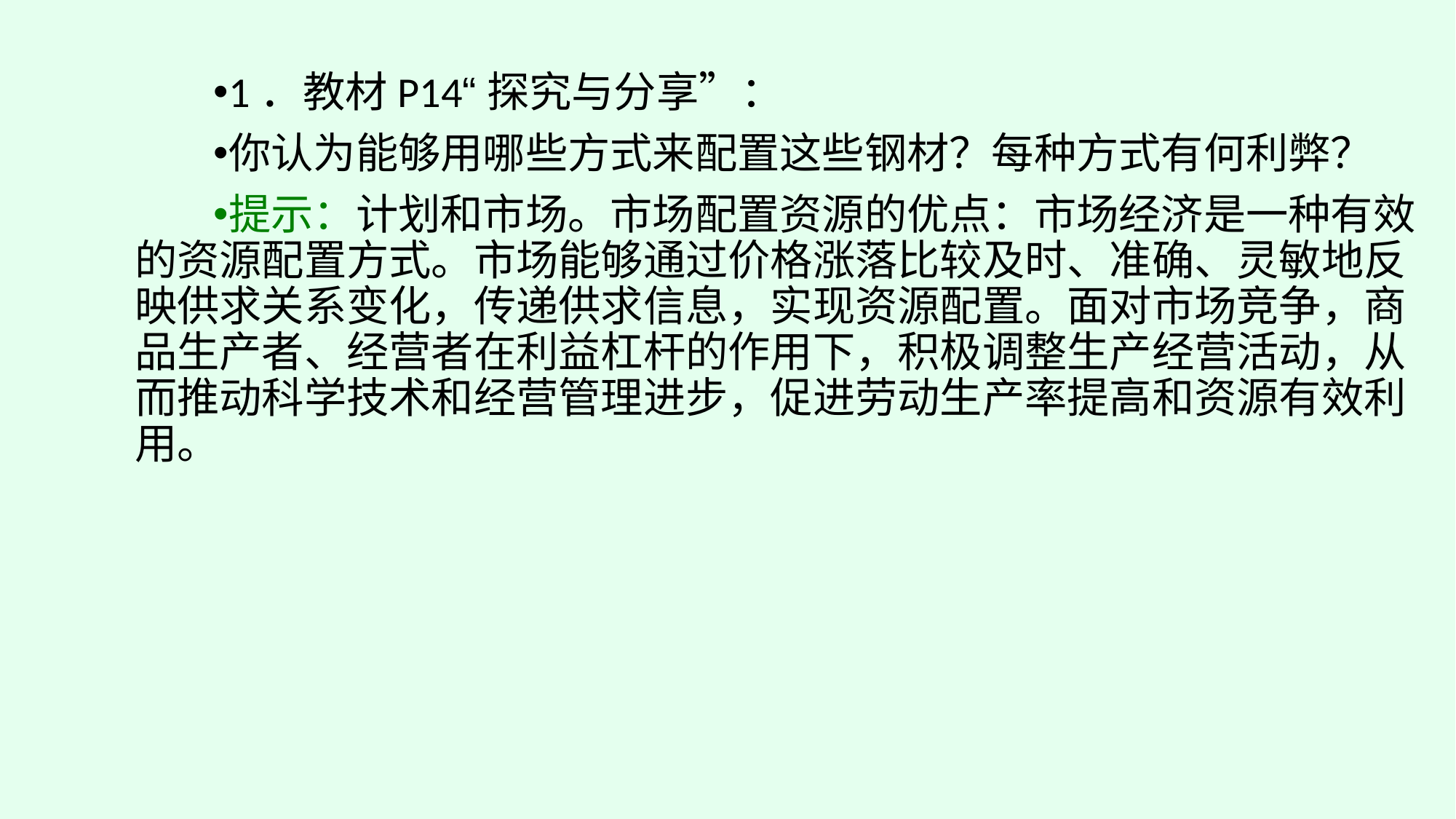

1．教材P14“探究与分享”：
你认为能够用哪些方式来配置这些钢材？每种方式有何利弊？
提示：计划和市场。市场配置资源的优点：市场经济是一种有效的资源配置方式。市场能够通过价格涨落比较及时、准确、灵敏地反映供求关系变化，传递供求信息，实现资源配置。面对市场竞争，商品生产者、经营者在利益杠杆的作用下，积极调整生产经营活动，从而推动科学技术和经营管理进步，促进劳动生产率提高和资源有效利用。